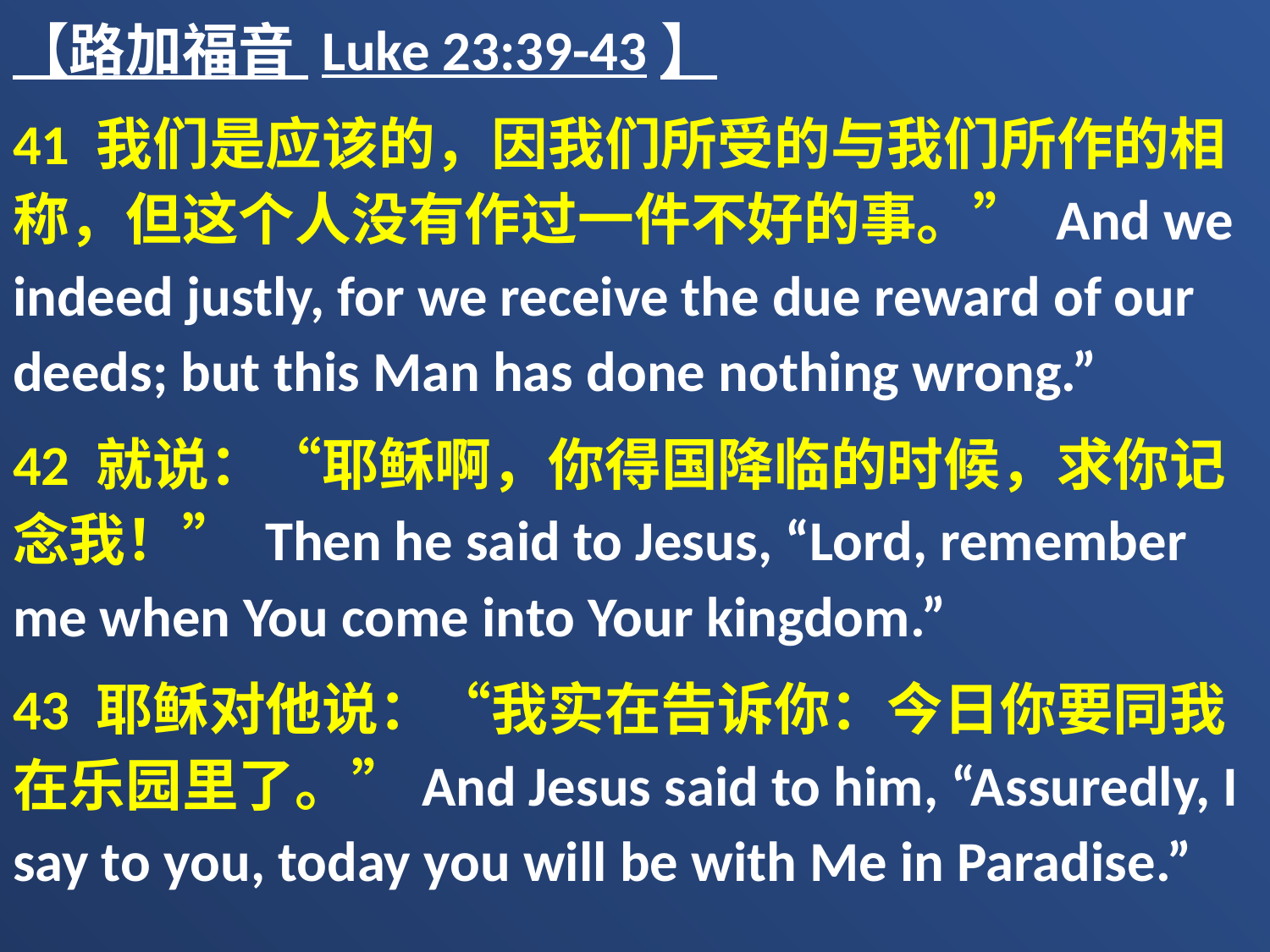

【路加福音 Luke 23:39-43】
41 我们是应该的，因我们所受的与我们所作的相称，但这个人没有作过一件不好的事。” And we indeed justly, for we receive the due reward of our deeds; but this Man has done nothing wrong.”
42 就说：“耶稣啊，你得国降临的时候，求你记念我！” Then he said to Jesus, “Lord, remember me when You come into Your kingdom.”
43 耶稣对他说：“我实在告诉你：今日你要同我在乐园里了。”And Jesus said to him, “Assuredly, I say to you, today you will be with Me in Paradise.”